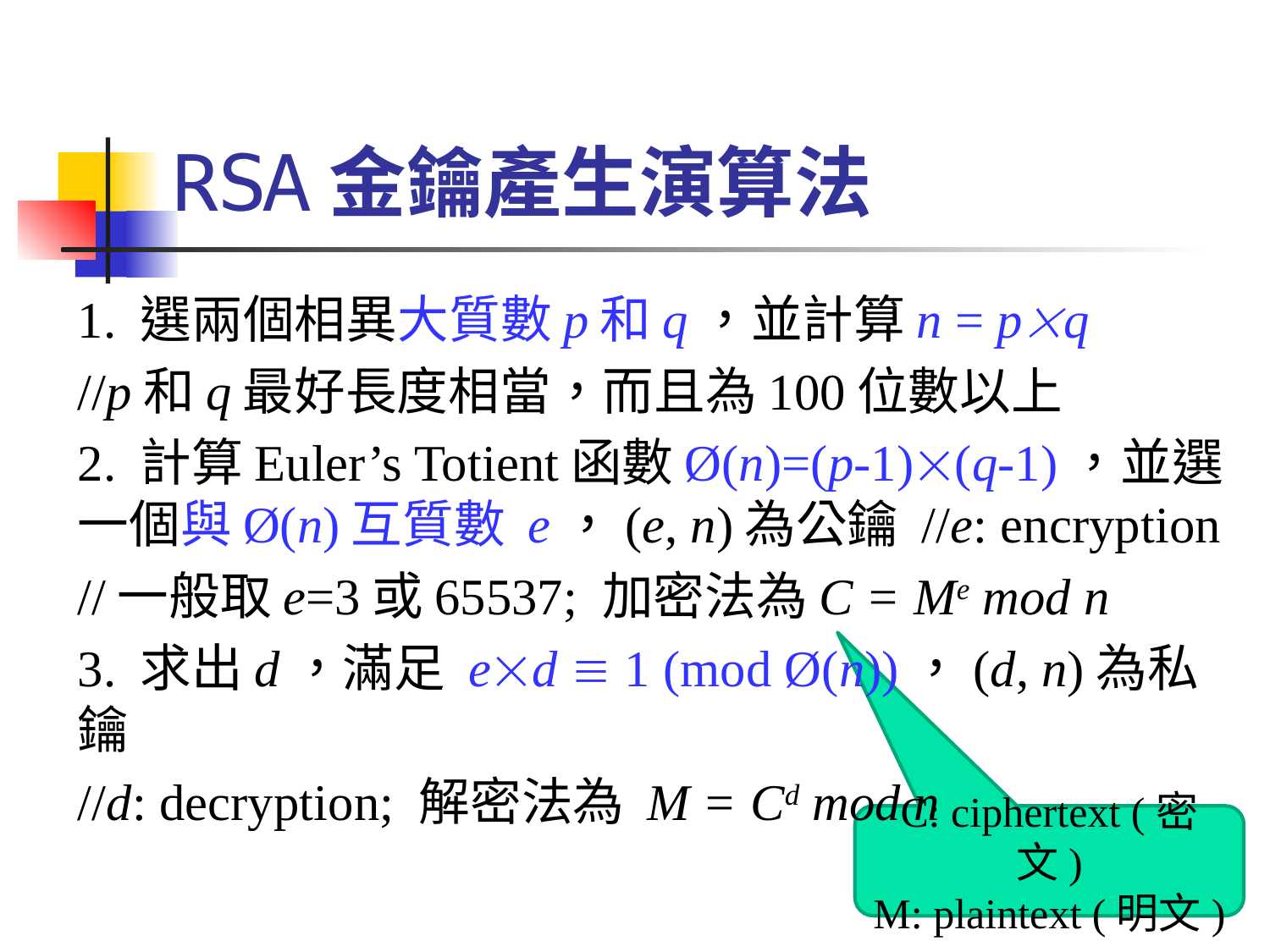

# RSA金鑰產生演算法
1. 選兩個相異大質數p和q，並計算n = p×q
//p和q最好長度相當，而且為100位數以上
2. 計算Euler’s Totient函數Ø(n)=(p-1)×(q-1)，並選一個與Ø(n)互質數 e，(e, n)為公鑰 //e: encryption
//一般取e=3或65537; 加密法為C = Me mod n
3. 求出d，滿足 e×d ≡ 1 (mod Ø(n))，(d, n)為私鑰
//d: decryption; 解密法為 M = Cd mod n
C: ciphertext (密文)
M: plaintext (明文)